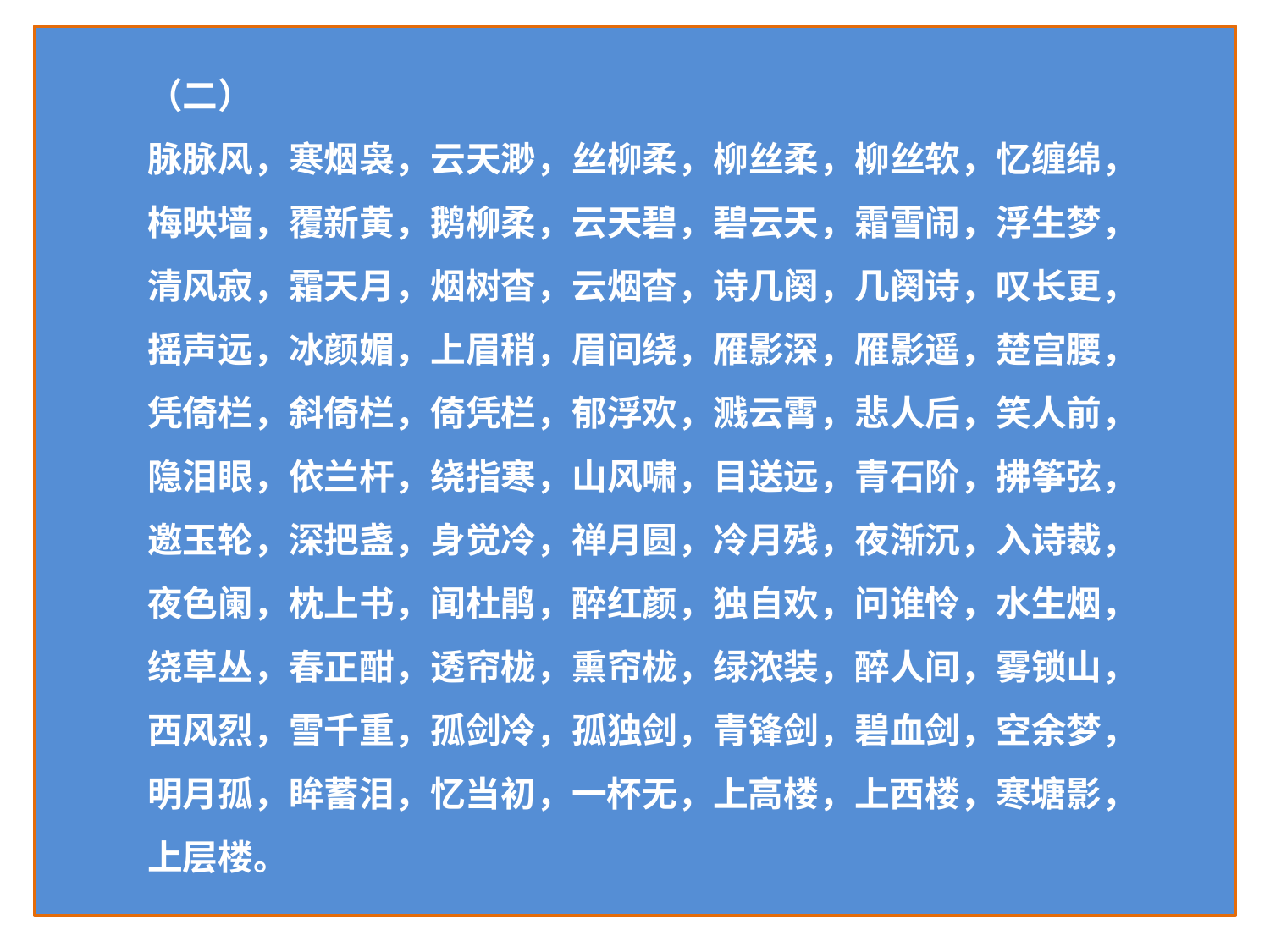

（二）
脉脉风，寒烟袅，云天渺，丝柳柔，柳丝柔，柳丝软，忆缠绵，梅映墙，覆新黄，鹅柳柔，云天碧，碧云天，霜雪闹，浮生梦，清风寂，霜天月，烟树杳，云烟杳，诗几阕，几阕诗，叹长更，摇声远，冰颜媚，上眉稍，眉间绕，雁影深，雁影遥，楚宫腰，凭倚栏，斜倚栏，倚凭栏，郁浮欢，溅云霄，悲人后，笑人前，隐泪眼，依兰杆，绕指寒，山风啸，目送远，青石阶，拂筝弦，邀玉轮，深把盏，身觉冷，禅月圆，冷月残，夜渐沉，入诗裁，夜色阑，枕上书，闻杜鹃，醉红颜，独自欢，问谁怜，水生烟，绕草丛，春正酣，透帘栊，熏帘栊，绿浓装，醉人间，雾锁山，西风烈，雪千重，孤剑冷，孤独剑，青锋剑，碧血剑，空余梦，明月孤，眸蓄泪，忆当初，一杯无，上高楼，上西楼，寒塘影，上层楼。